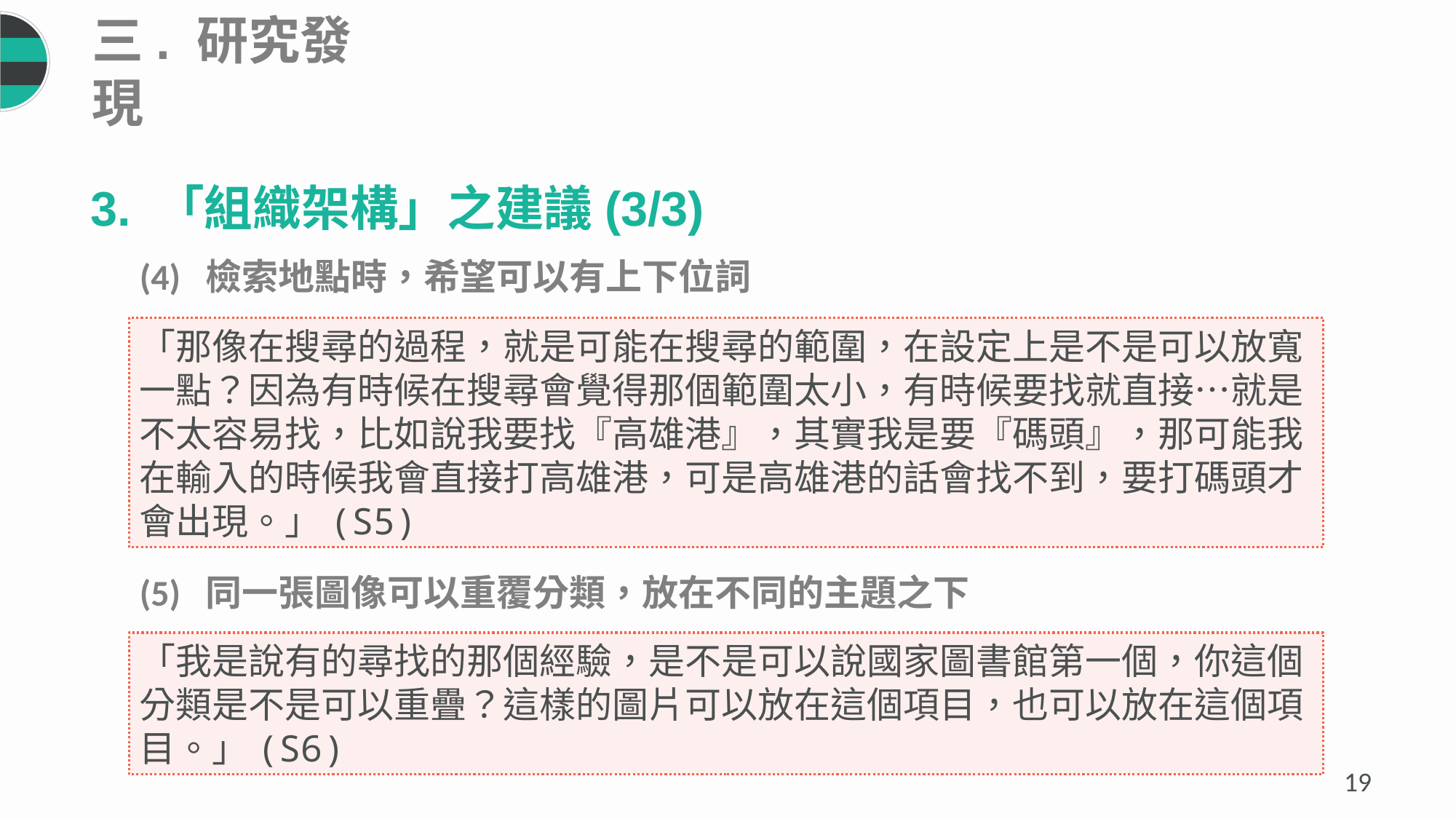

三. 研究發現
3. 「組織架構」之建議(3/3)
(4)  檢索地點時，希望可以有上下位詞
「那像在搜尋的過程，就是可能在搜尋的範圍，在設定上是不是可以放寬一點？因為有時候在搜尋會覺得那個範圍太小，有時候要找就直接…就是不太容易找，比如說我要找『高雄港』，其實我是要『碼頭』，那可能我在輸入的時候我會直接打高雄港，可是高雄港的話會找不到，要打碼頭才會出現。」(S5)
(5)  同一張圖像可以重覆分類，放在不同的主題之下
「我是說有的尋找的那個經驗，是不是可以說國家圖書館第一個，你這個分類是不是可以重疊？這樣的圖片可以放在這個項目，也可以放在這個項目。」(S6)
19